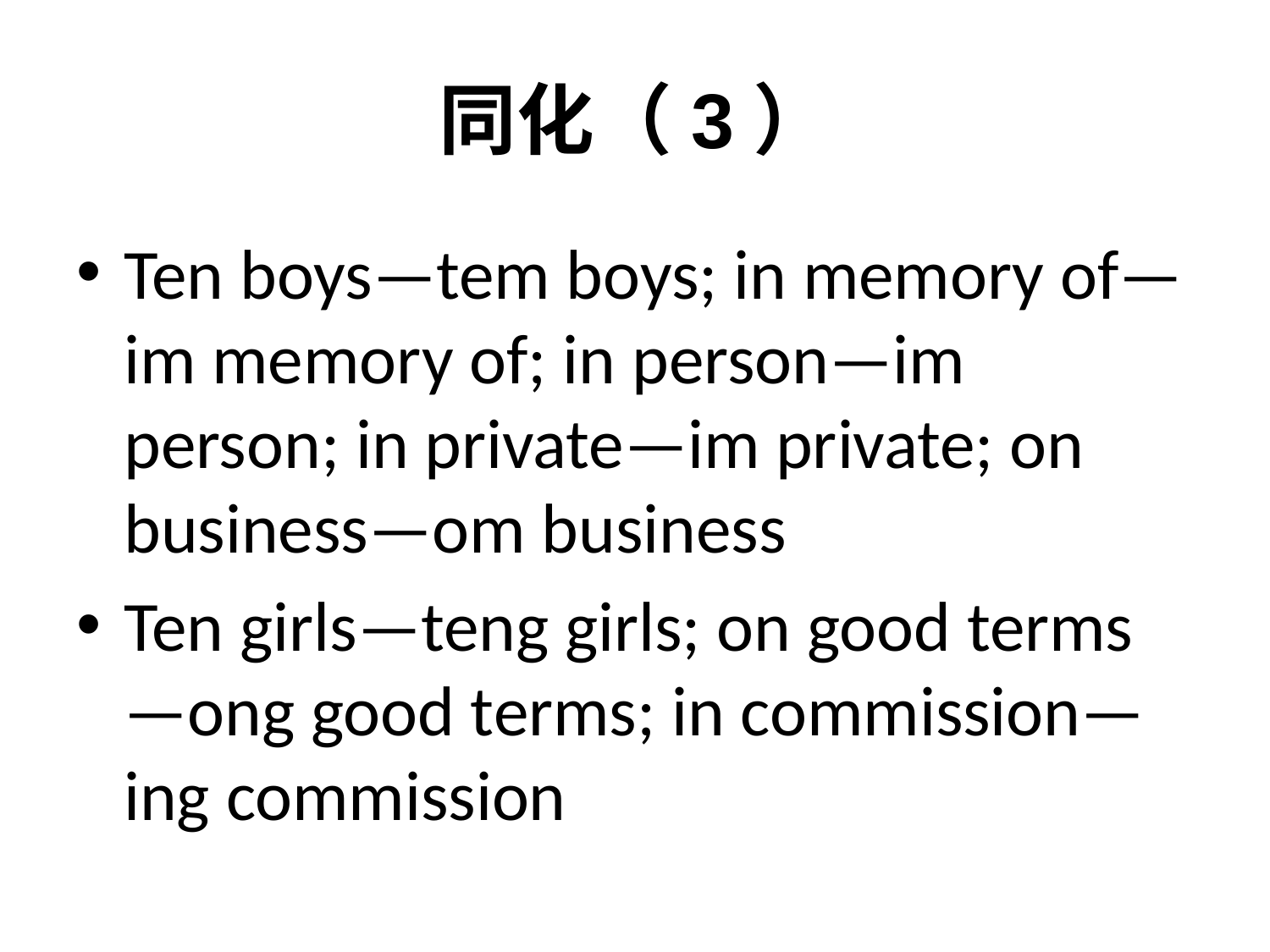

# 同化（3）
Ten boys—tem boys; in memory of—im memory of; in person—im person; in private—im private; on business—om business
Ten girls—teng girls; on good terms—ong good terms; in commission—ing commission